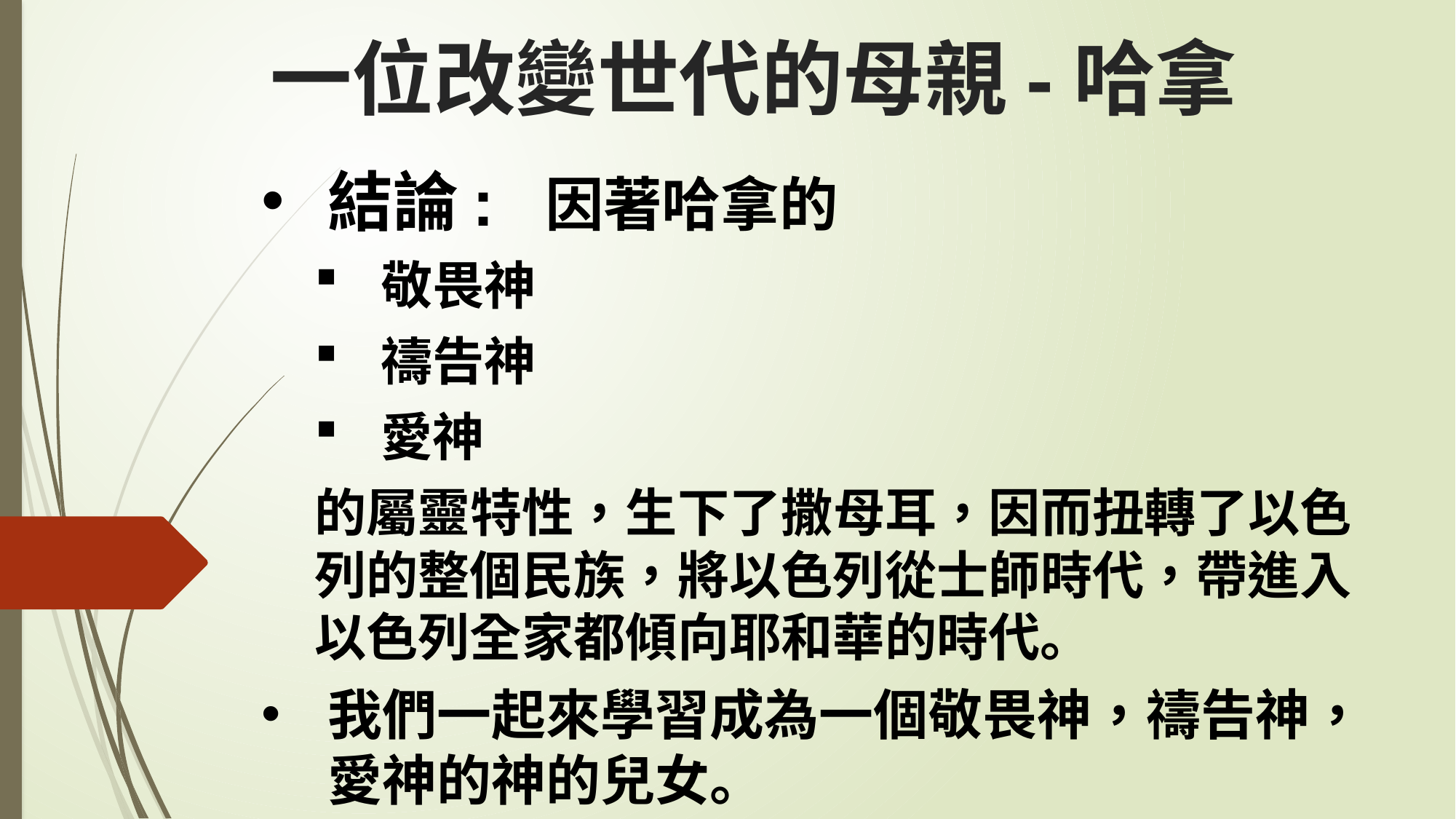

# 一位改變世代的母親-哈拿
結論:  因著哈拿的
敬畏神
禱告神
愛神
的屬靈特性，生下了撒母耳，因而扭轉了以色列的整個民族，將以色列從士師時代，帶進入以色列全家都傾向耶和華的時代。
我們一起來學習成為一個敬畏神，禱告神，愛神的神的兒女。